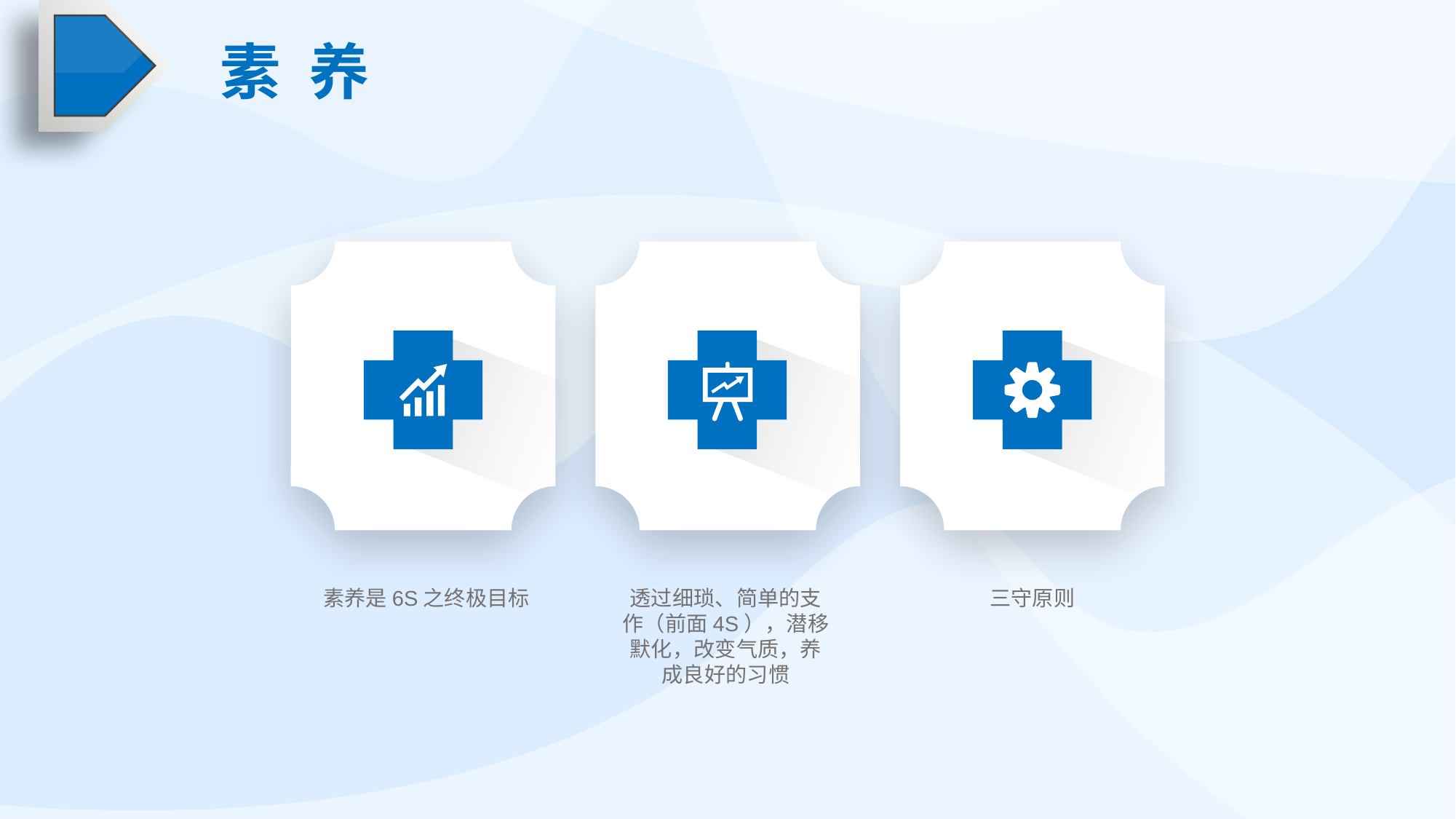

素  养

素养是6S之终极目标
透过细琐、简单的支作（前面4S），潜移默化，改变气质，养成良好的习惯
三守原则